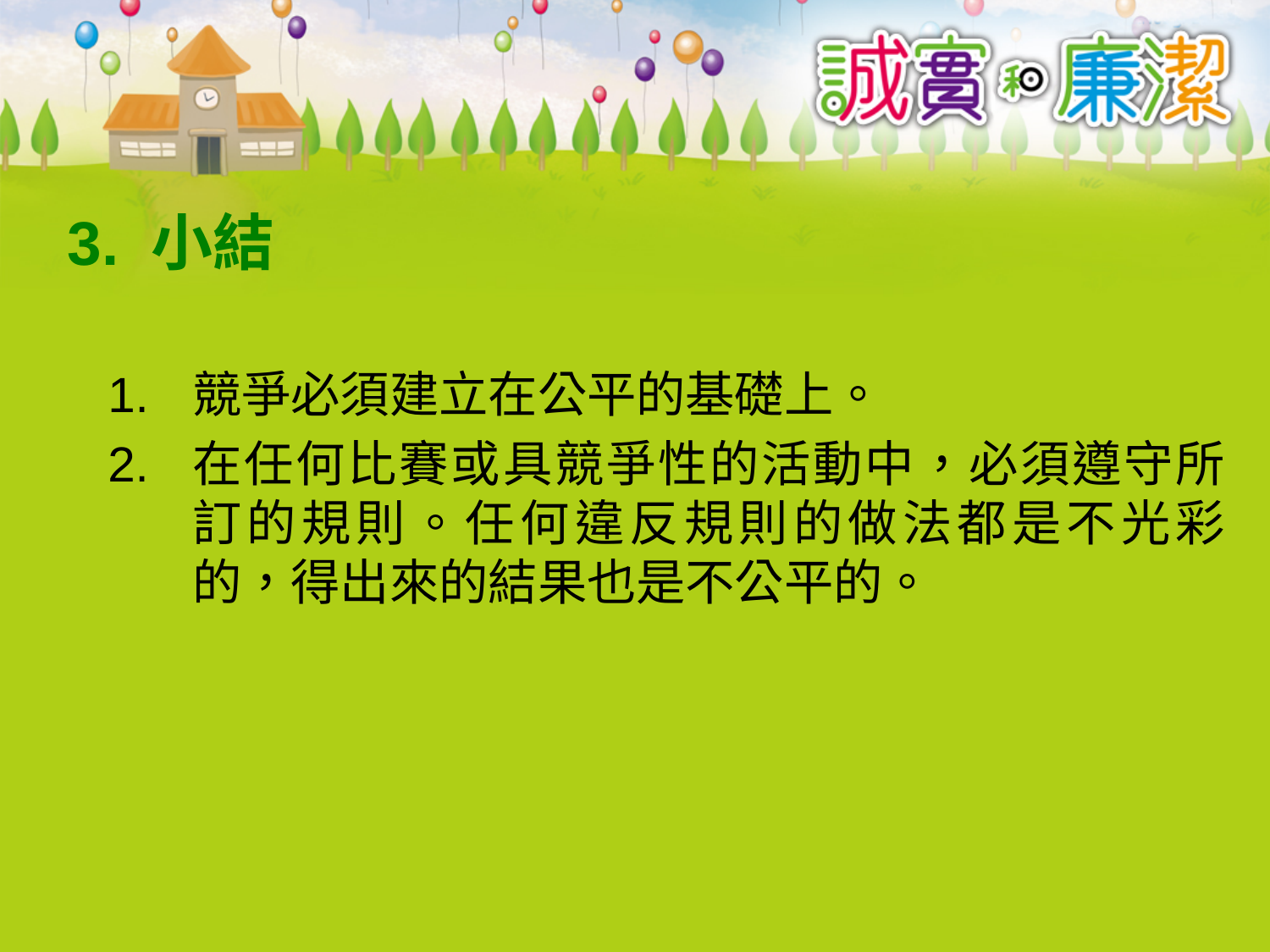

# 3. 小結

競爭必須建立在公平的基礎上。
在任何比賽或具競爭性的活動中，必須遵守所訂的規則。任何違反規則的做法都是不光彩的，得出來的結果也是不公平的。